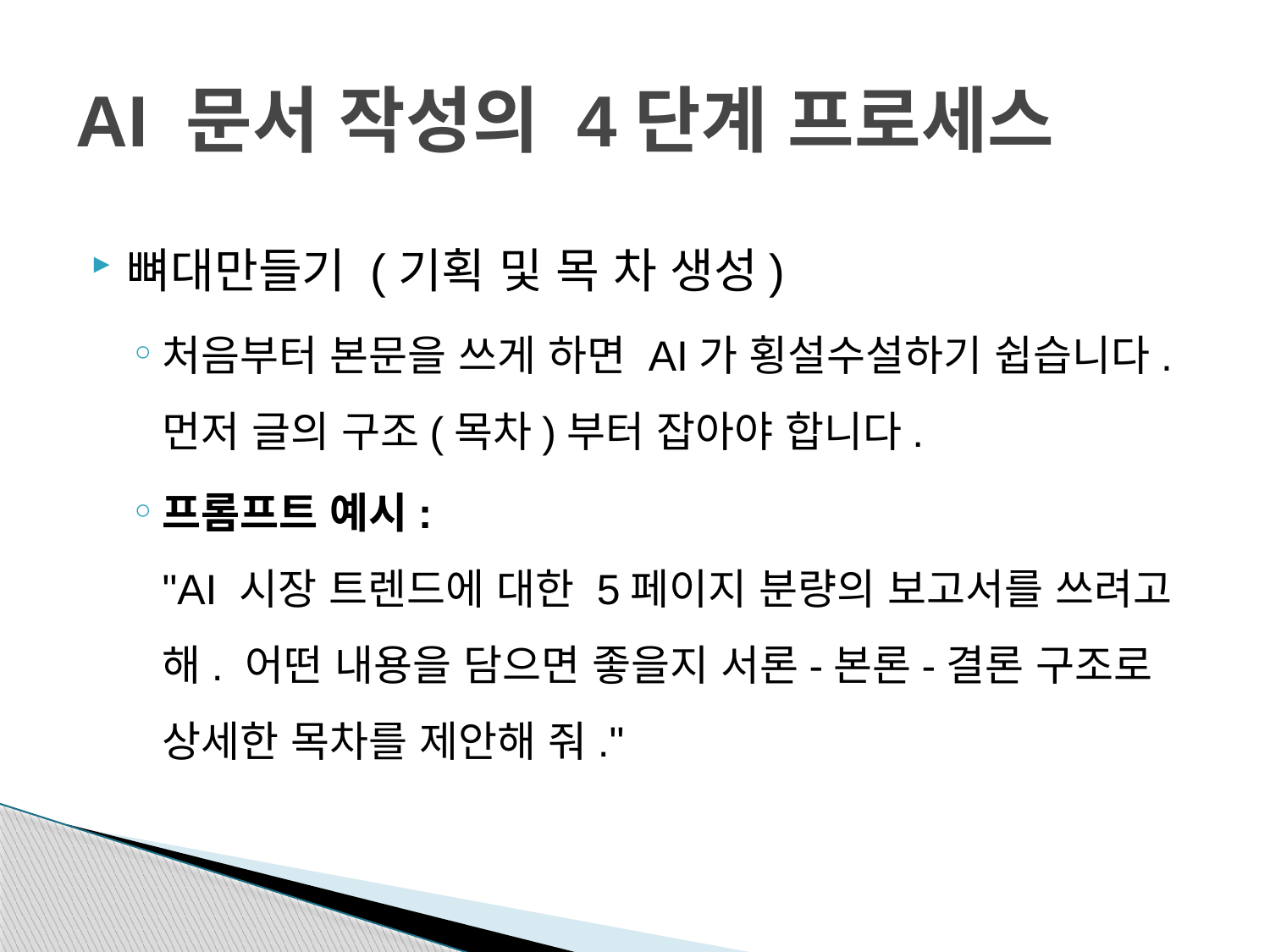

# AI 문서 작성의 4단계 프로세스
뼈대만들기 (기획 및 목 차 생성)
처음부터 본문을 쓰게 하면 AI가 횡설수설하기 쉽습니다. 먼저 글의 구조(목차)부터 잡아야 합니다.
프롬프트 예시:
"AI 시장 트렌드에 대한 5페이지 분량의 보고서를 쓰려고 해. 어떤 내용을 담으면 좋을지 서론-본론-결론 구조로 상세한 목차를 제안해 줘."